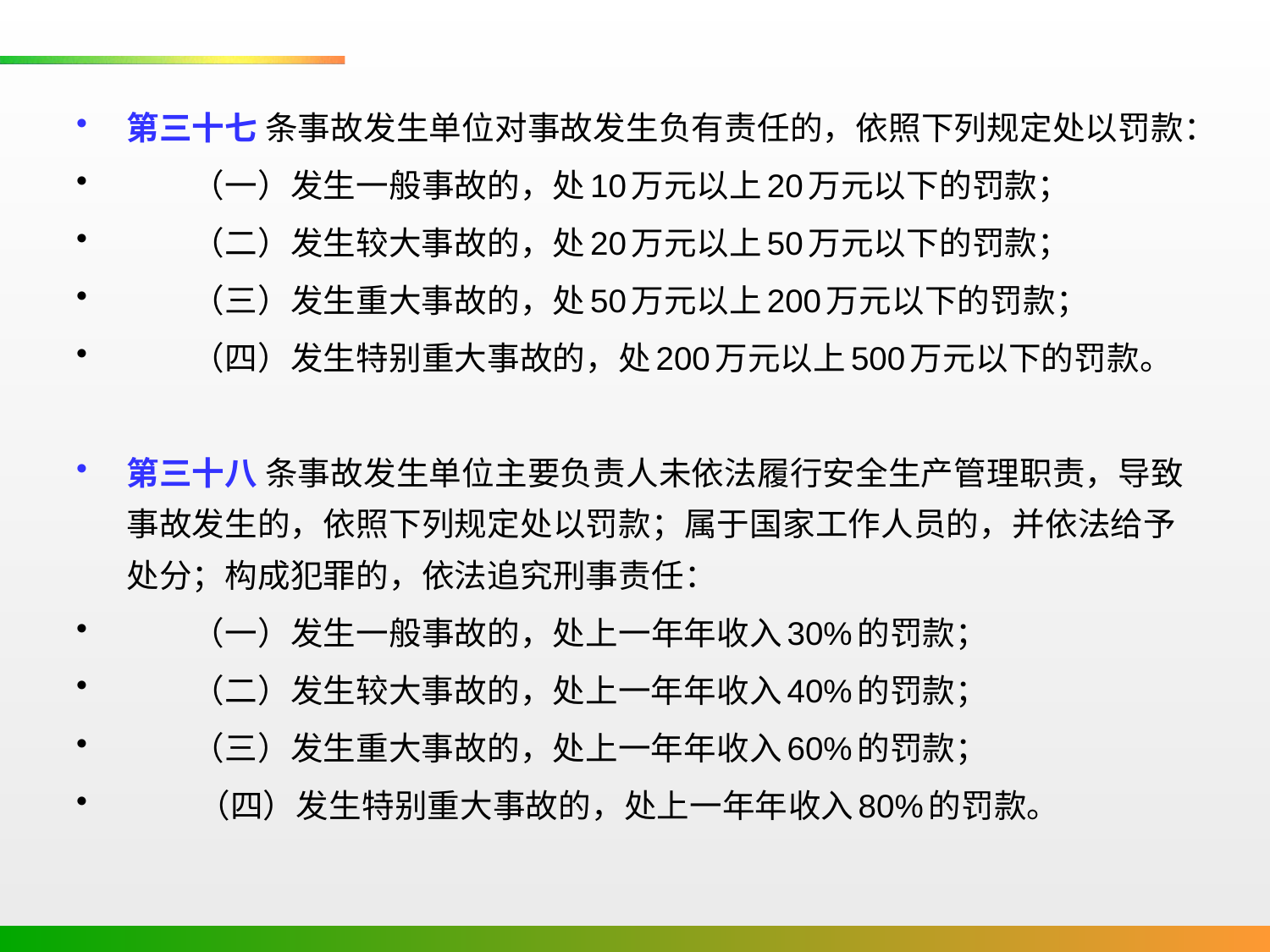

第三十七 条事故发生单位对事故发生负有责任的，依照下列规定处以罚款：
　　（一）发生一般事故的，处10万元以上20万元以下的罚款；
　　（二）发生较大事故的，处20万元以上50万元以下的罚款；
　　（三）发生重大事故的，处50万元以上200万元以下的罚款；
　　（四）发生特别重大事故的，处200万元以上500万元以下的罚款。

第三十八 条事故发生单位主要负责人未依法履行安全生产管理职责，导致事故发生的，依照下列规定处以罚款；属于国家工作人员的，并依法给予处分；构成犯罪的，依法追究刑事责任：
　　（一）发生一般事故的，处上一年年收入30%的罚款；
　　（二）发生较大事故的，处上一年年收入40%的罚款；
　　（三）发生重大事故的，处上一年年收入60%的罚款；
         （四）发生特别重大事故的，处上一年年收入80%的罚款。